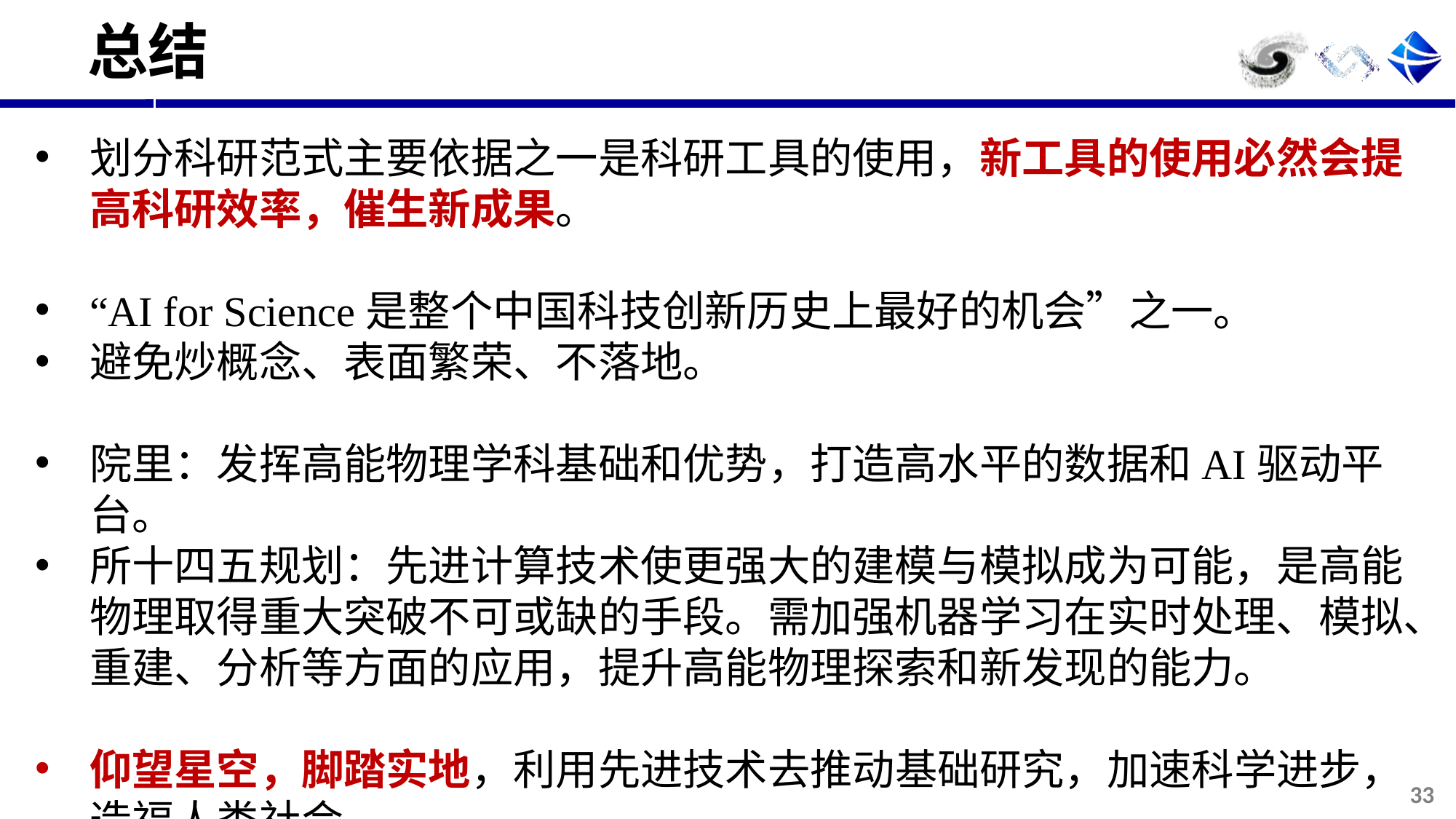

# 总结
划分科研范式主要依据之一是科研工具的使用，新工具的使用必然会提高科研效率，催生新成果。

“AI for Science是整个中国科技创新历史上最好的机会”之一。
避免炒概念、表面繁荣、不落地。

院里：发挥高能物理学科基础和优势，打造高水平的数据和AI驱动平台。
所十四五规划：先进计算技术使更强大的建模与模拟成为可能，是高能物理取得重大突破不可或缺的手段。需加强机器学习在实时处理、模拟、重建、分析等方面的应用，提升高能物理探索和新发现的能力。

仰望星空，脚踏实地，利用先进技术去推动基础研究，加速科学进步，造福人类社会。